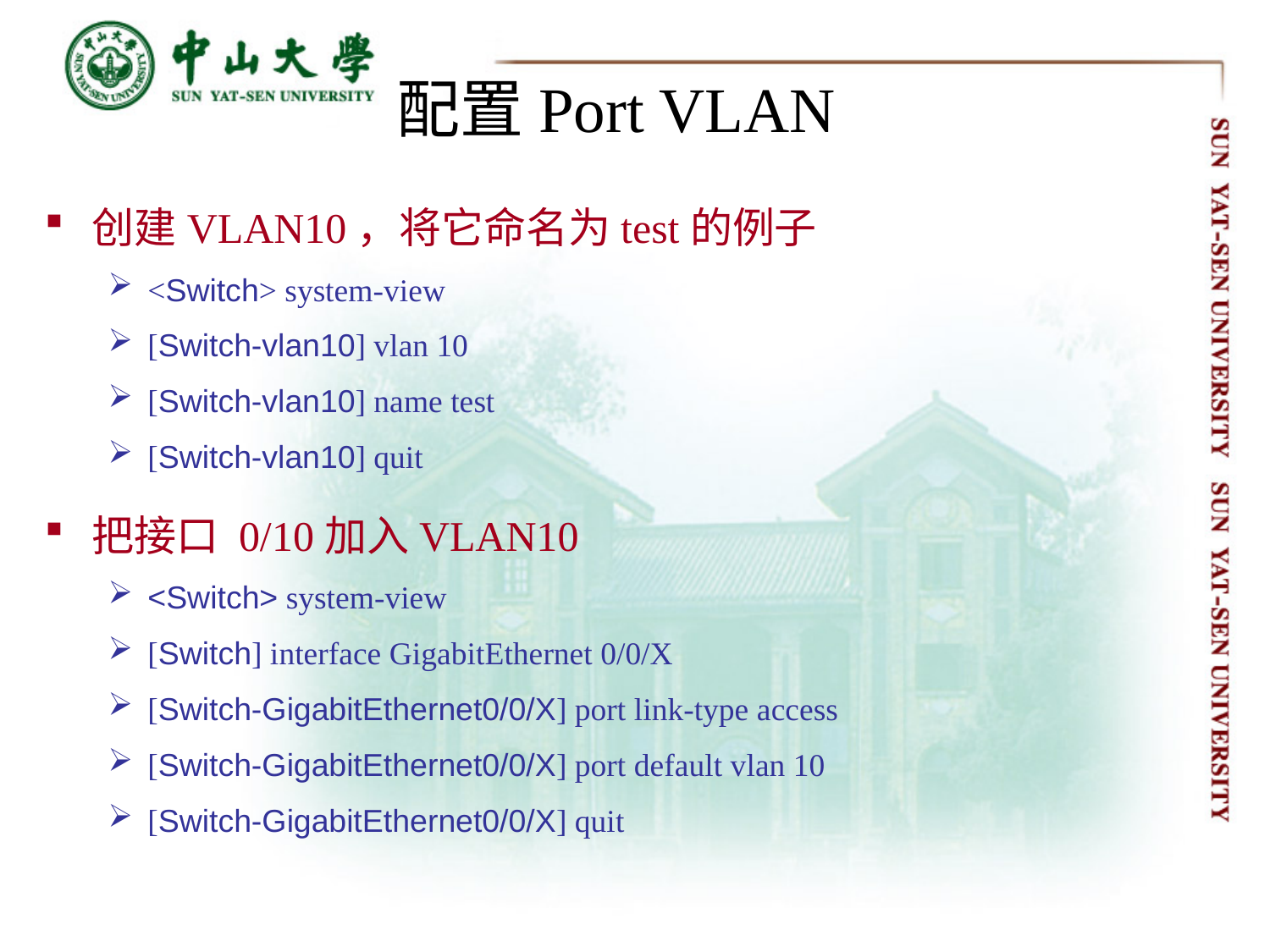

# 配置Port VLAN
创建VLAN10，将它命名为test的例子
<Switch> system-view
[Switch-vlan10] vlan 10
[Switch-vlan10] name test
[Switch-vlan10] quit
把接口 0/10加入VLAN10
<Switch> system-view
[Switch] interface GigabitEthernet 0/0/X
[Switch-GigabitEthernet0/0/X] port link-type access
[Switch-GigabitEthernet0/0/X] port default vlan 10
[Switch-GigabitEthernet0/0/X] quit